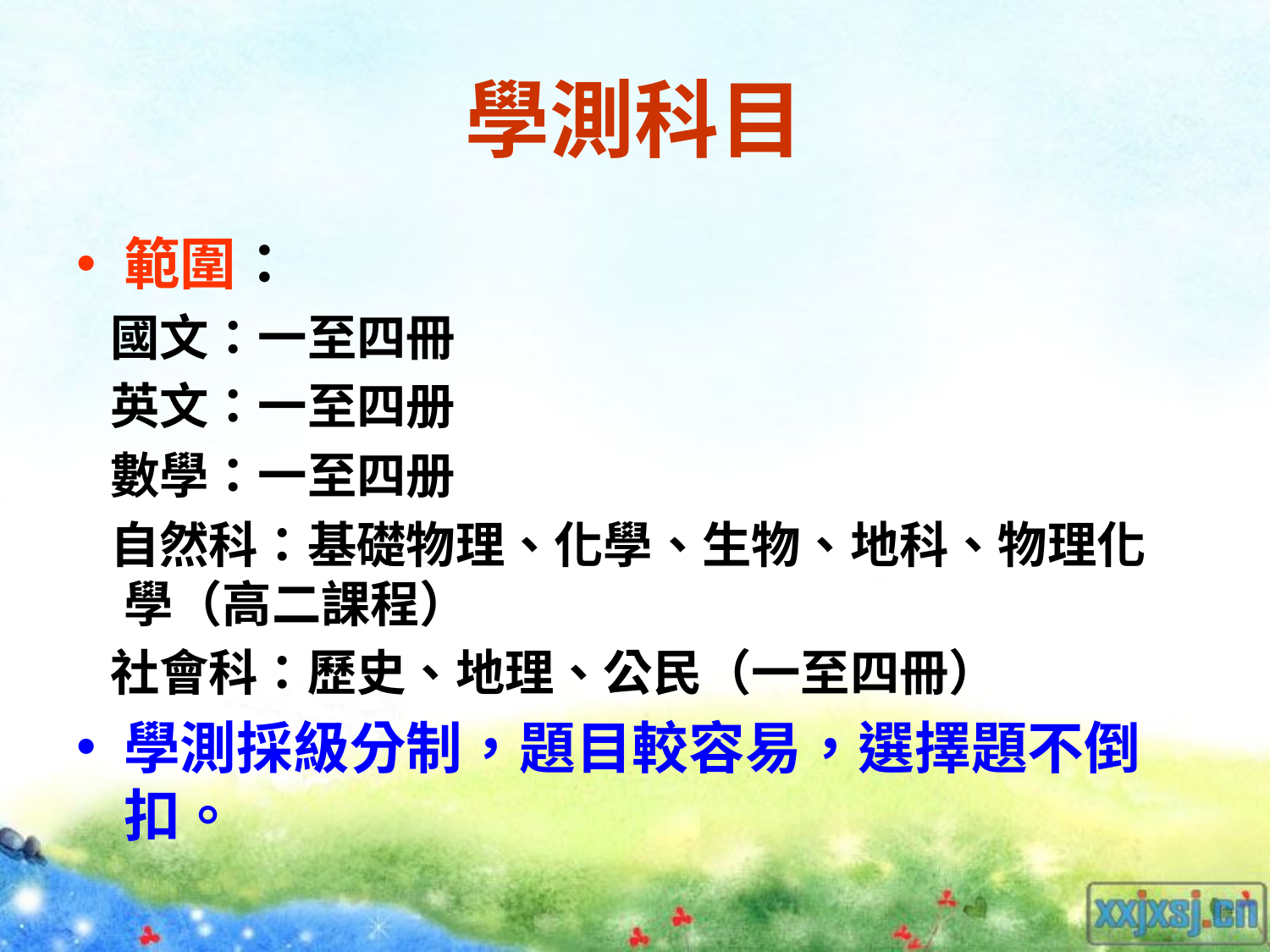

# 學測科目
範圍：
  國文：一至四冊
  英文：一至四册
  數學：一至四册
  自然科：基礎物理、化學、生物、地科、物理化學（高二課程）
  社會科：歷史、地理、公民（一至四冊）
學測採級分制，題目較容易，選擇題不倒扣。